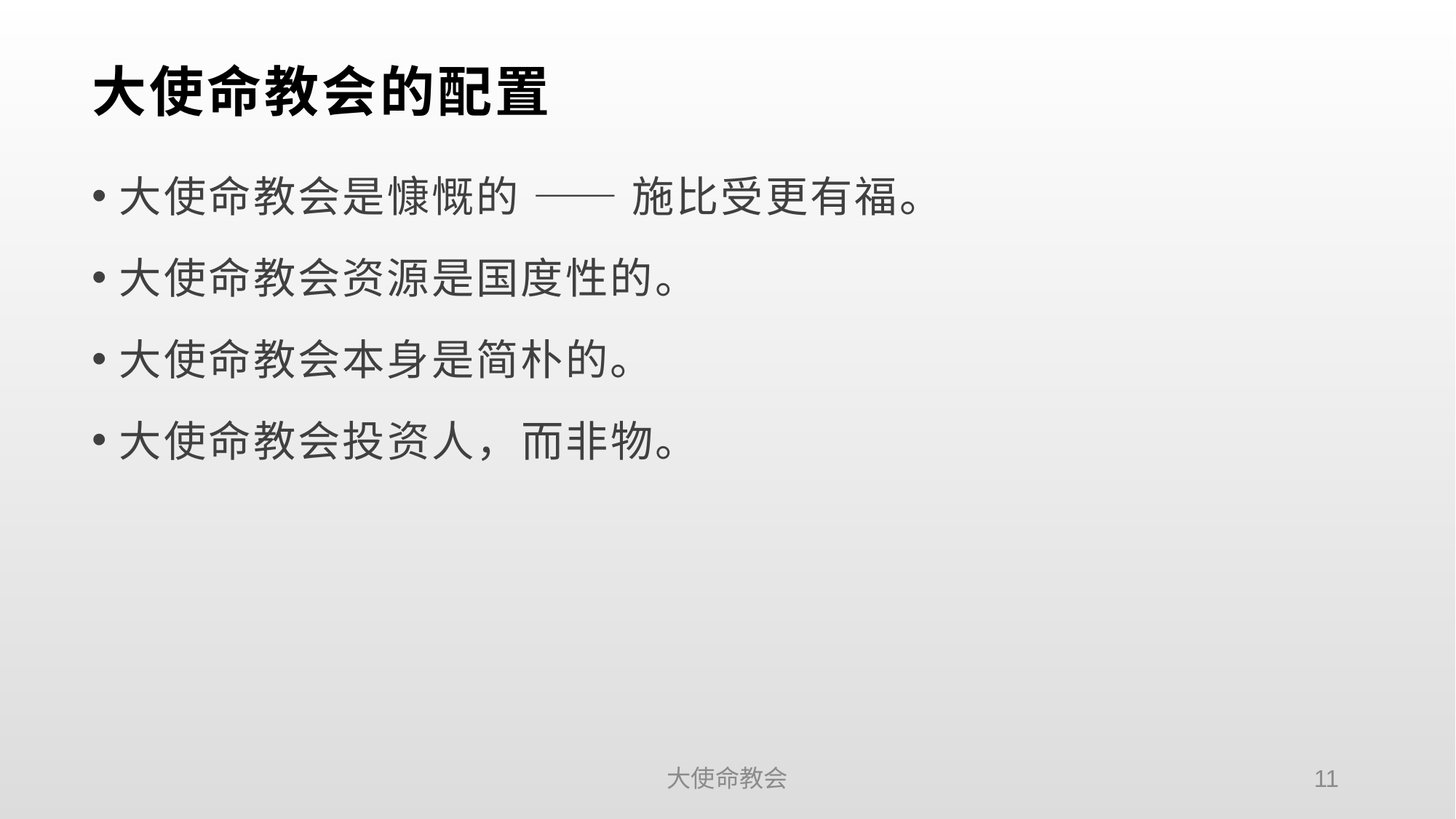

# 大使命教会的配置
大使命教会是慷慨的 —— 施比受更有福。
大使命教会资源是国度性的。
大使命教会本身是简朴的。
大使命教会投资人，而非物。
大使命教会
11